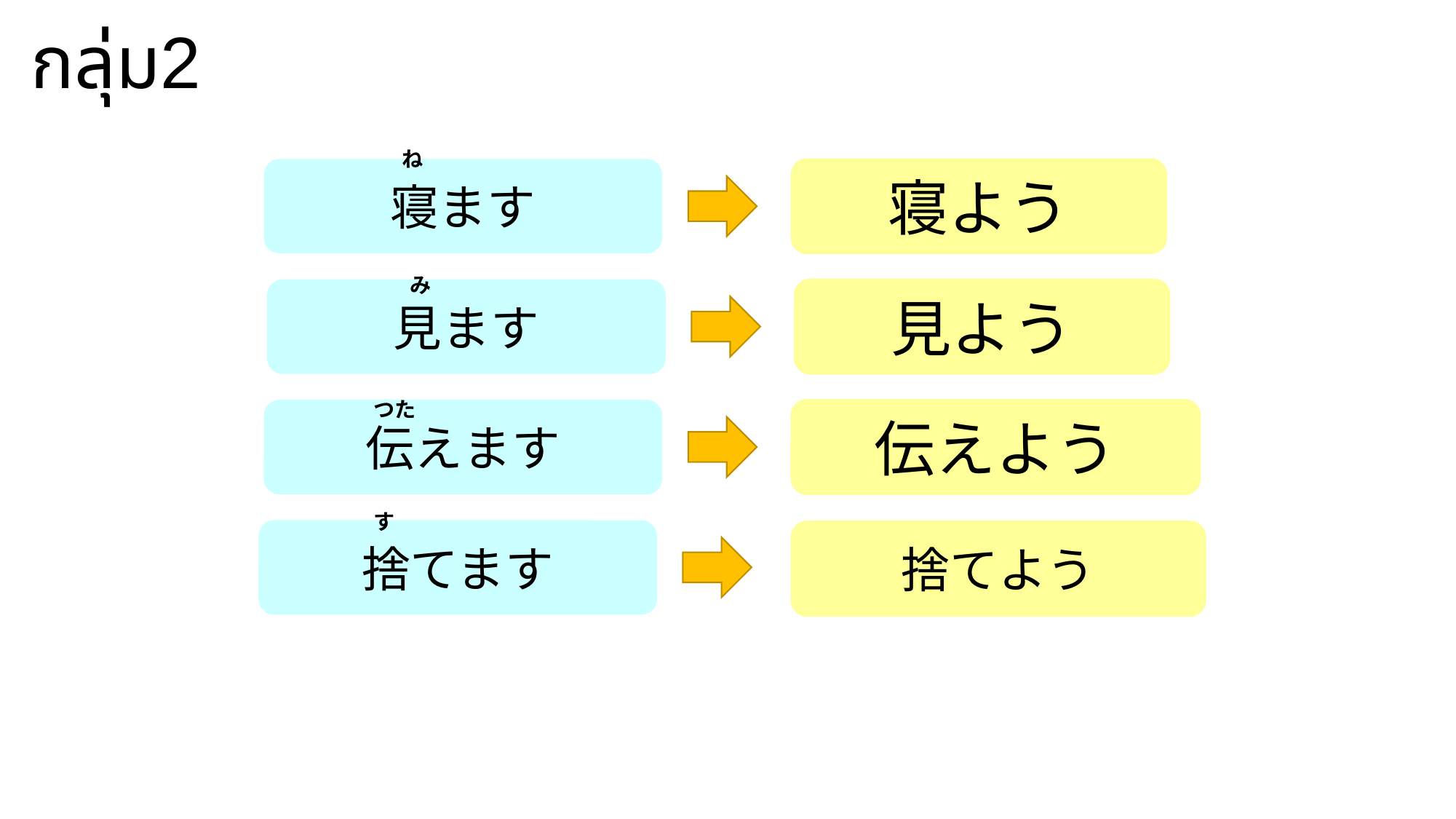

กลุ่ม2
ね
寝ます
寝よう

み
見ます
見よう

つた
伝えます
伝えよう

す
捨てます
捨てよう